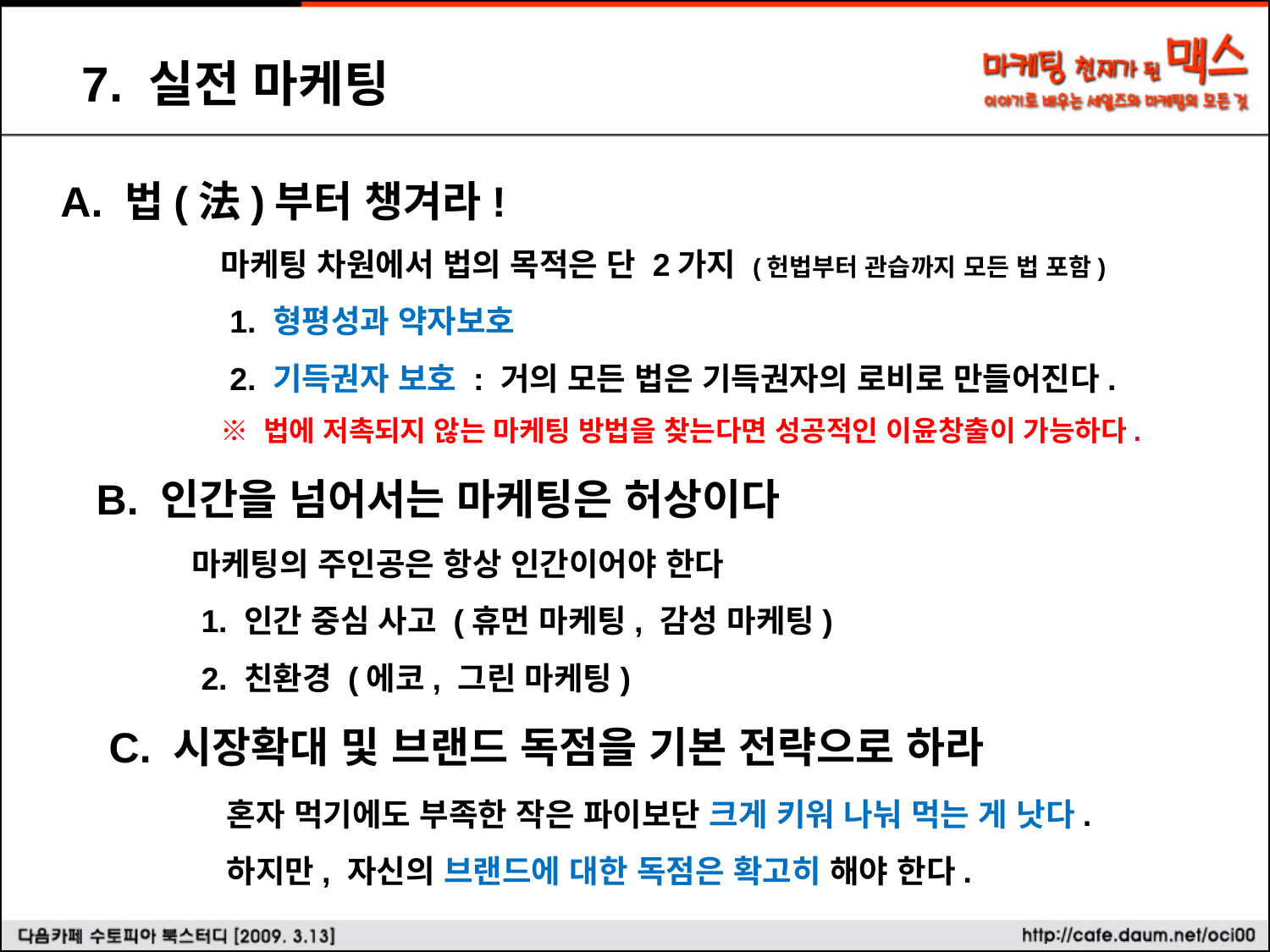

7. 실전 마케팅
A. 법(法)부터 챙겨라!
마케팅 차원에서 법의 목적은 단 2가지 (헌법부터 관습까지 모든 법 포함)
 1. 형평성과 약자보호
 2. 기득권자 보호 : 거의 모든 법은 기득권자의 로비로 만들어진다.
※ 법에 저촉되지 않는 마케팅 방법을 찾는다면 성공적인 이윤창출이 가능하다.
B. 인간을 넘어서는 마케팅은 허상이다
마케팅의 주인공은 항상 인간이어야 한다
 1. 인간 중심 사고 (휴먼 마케팅, 감성 마케팅)
 2. 친환경 (에코, 그린 마케팅)
C. 시장확대 및 브랜드 독점을 기본 전략으로 하라
혼자 먹기에도 부족한 작은 파이보단 크게 키워 나눠 먹는 게 낫다.
하지만, 자신의 브랜드에 대한 독점은 확고히 해야 한다.